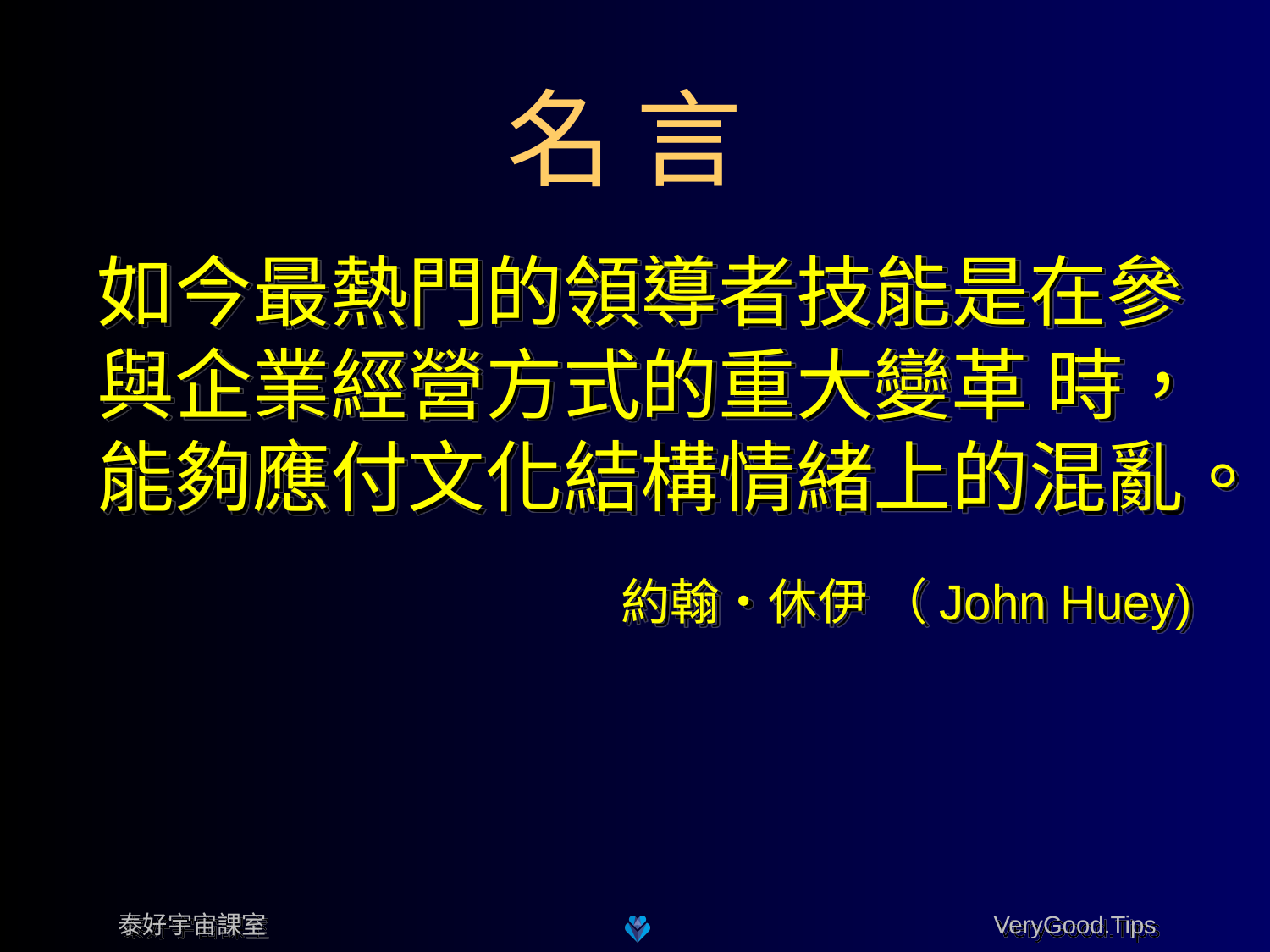

# 名 言
如今最熱門的領導者技能是在參與企業經營方式的重大變革 時，能夠應付文化結構情緒上的混亂。

約翰‧休伊 （John Huey)